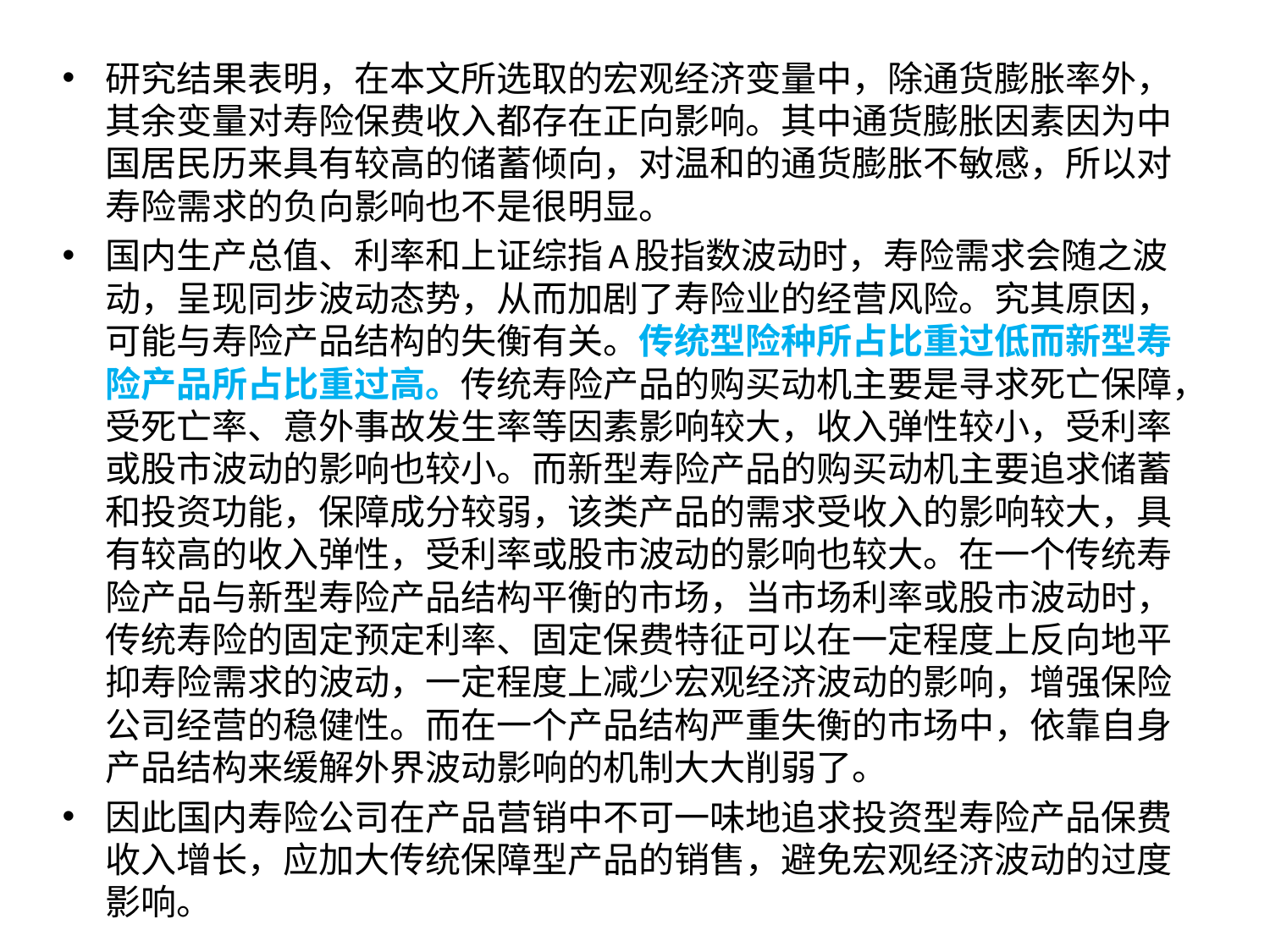

#
研究结果表明，在本文所选取的宏观经济变量中，除通货膨胀率外，其余变量对寿险保费收入都存在正向影响。其中通货膨胀因素因为中国居民历来具有较高的储蓄倾向，对温和的通货膨胀不敏感，所以对寿险需求的负向影响也不是很明显。
国内生产总值、利率和上证综指A股指数波动时，寿险需求会随之波动，呈现同步波动态势，从而加剧了寿险业的经营风险。究其原因，可能与寿险产品结构的失衡有关。传统型险种所占比重过低而新型寿险产品所占比重过高。传统寿险产品的购买动机主要是寻求死亡保障，受死亡率、意外事故发生率等因素影响较大，收入弹性较小，受利率或股市波动的影响也较小。而新型寿险产品的购买动机主要追求储蓄和投资功能，保障成分较弱，该类产品的需求受收入的影响较大，具有较高的收入弹性，受利率或股市波动的影响也较大。在一个传统寿险产品与新型寿险产品结构平衡的市场，当市场利率或股市波动时，传统寿险的固定预定利率、固定保费特征可以在一定程度上反向地平抑寿险需求的波动，一定程度上减少宏观经济波动的影响，增强保险公司经营的稳健性。而在一个产品结构严重失衡的市场中，依靠自身产品结构来缓解外界波动影响的机制大大削弱了。
因此国内寿险公司在产品营销中不可一味地追求投资型寿险产品保费收入增长，应加大传统保障型产品的销售，避免宏观经济波动的过度影响。